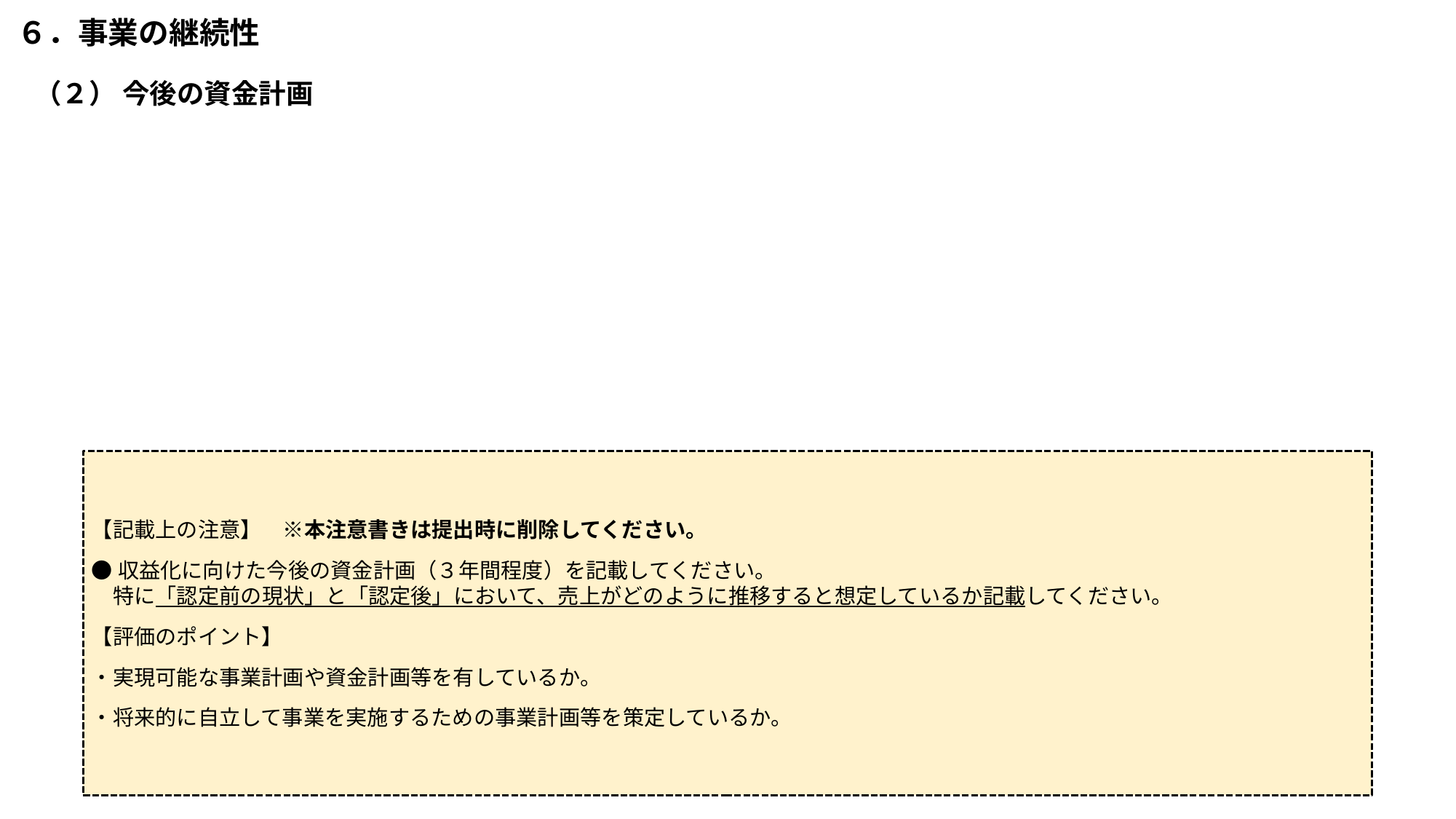

６．事業の継続性
（２） 今後の資金計画
【記載上の注意】　※本注意書きは提出時に削除してください。
●収益化に向けた今後の資金計画（３年間程度）を記載してください。
　特に「認定前の現状」と「認定後」において、売上がどのように推移すると想定しているか記載してください。
【評価のポイント】
・実現可能な事業計画や資金計画等を有しているか。
・将来的に自立して事業を実施するための事業計画等を策定しているか。